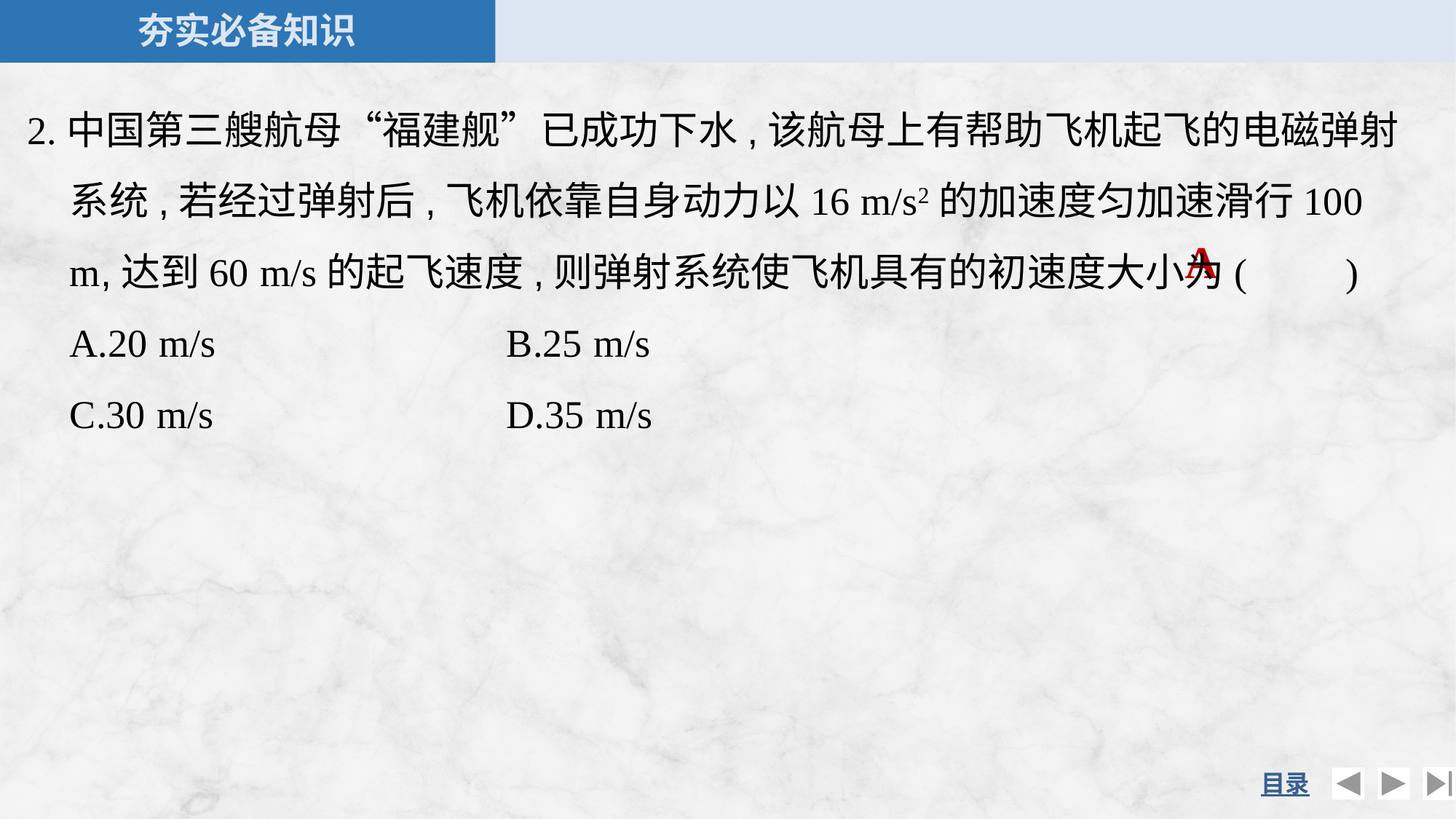

2.中国第三艘航母“福建舰”已成功下水,该航母上有帮助飞机起飞的电磁弹射系统,若经过弹射后,飞机依靠自身动力以16 m/s2的加速度匀加速滑行100 m,达到60 m/s的起飞速度,则弹射系统使飞机具有的初速度大小为(　　)
	A.20 m/s　　　　　	B.25 m/s
	C.30 m/s　　　　　	D.35 m/s
A